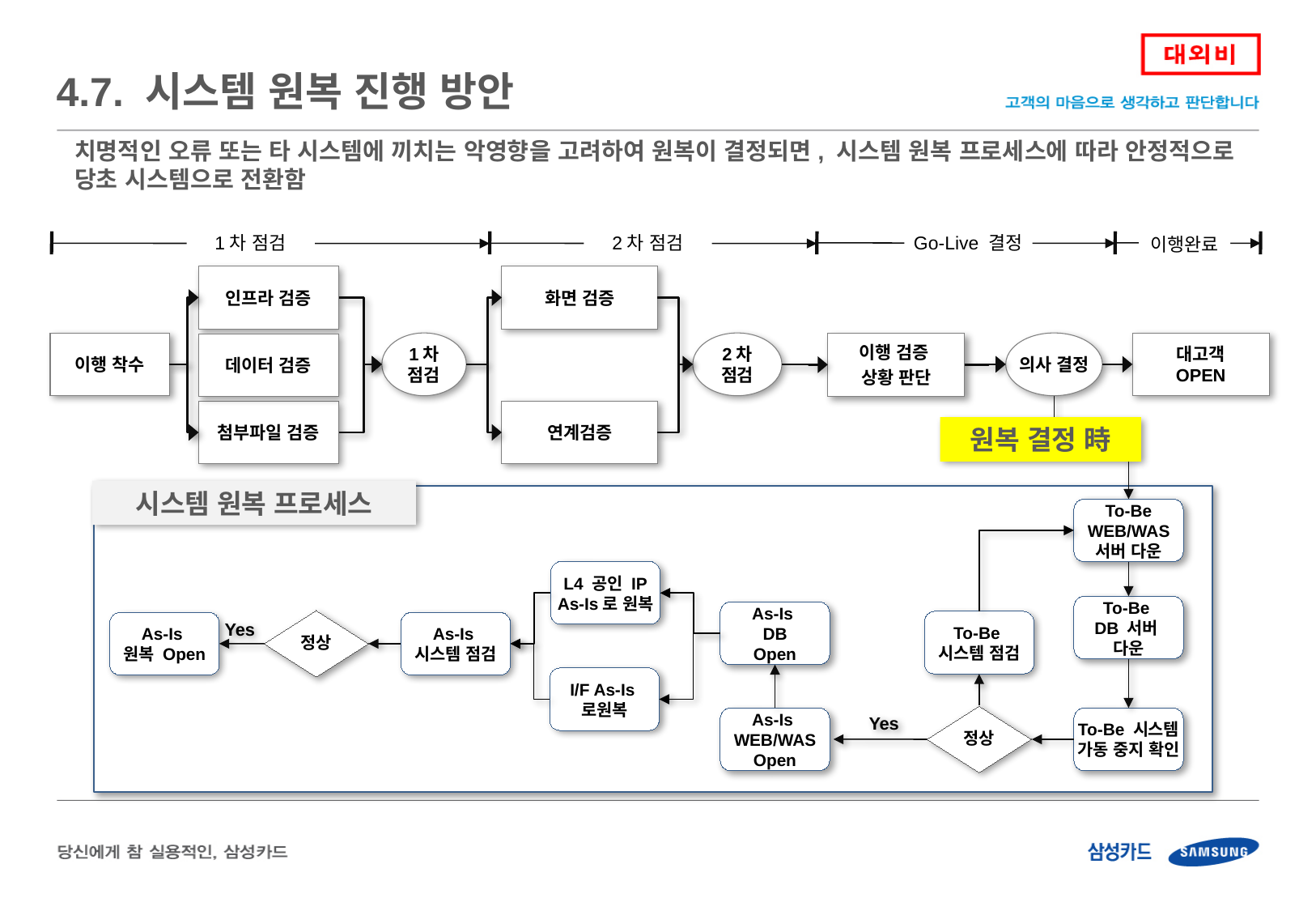

4.7. 시스템 원복 진행 방안
치명적인 오류 또는 타 시스템에 끼치는 악영향을 고려하여 원복이 결정되면, 시스템 원복 프로세스에 따라 안정적으로 당초 시스템으로 전환함
1차 점검
2차 점검
Go-Live 결정
이행완료
인프라 검증
화면 검증
대고객
OPEN
이행 착수
1차
점검
2차
점검
의사 결정
이행 검증
상황 판단
데이터 검증
연계검증
첨부파일 검증
원복 결정 時
시스템 원복 프로세스

To-Be WEB/WAS 서버 다운
L4 공인 IP
As-Is로 원복
To-Be
DB 서버
다운
As-Is
DB
Open
정상
To-Be
시스템 점검
As-Is
원복 Open
As-Is
시스템 점검
Yes
I/F As-Is로원복
정상
As-Is
WEB/WAS
Open
To-Be 시스템 가동 중지 확인
Yes